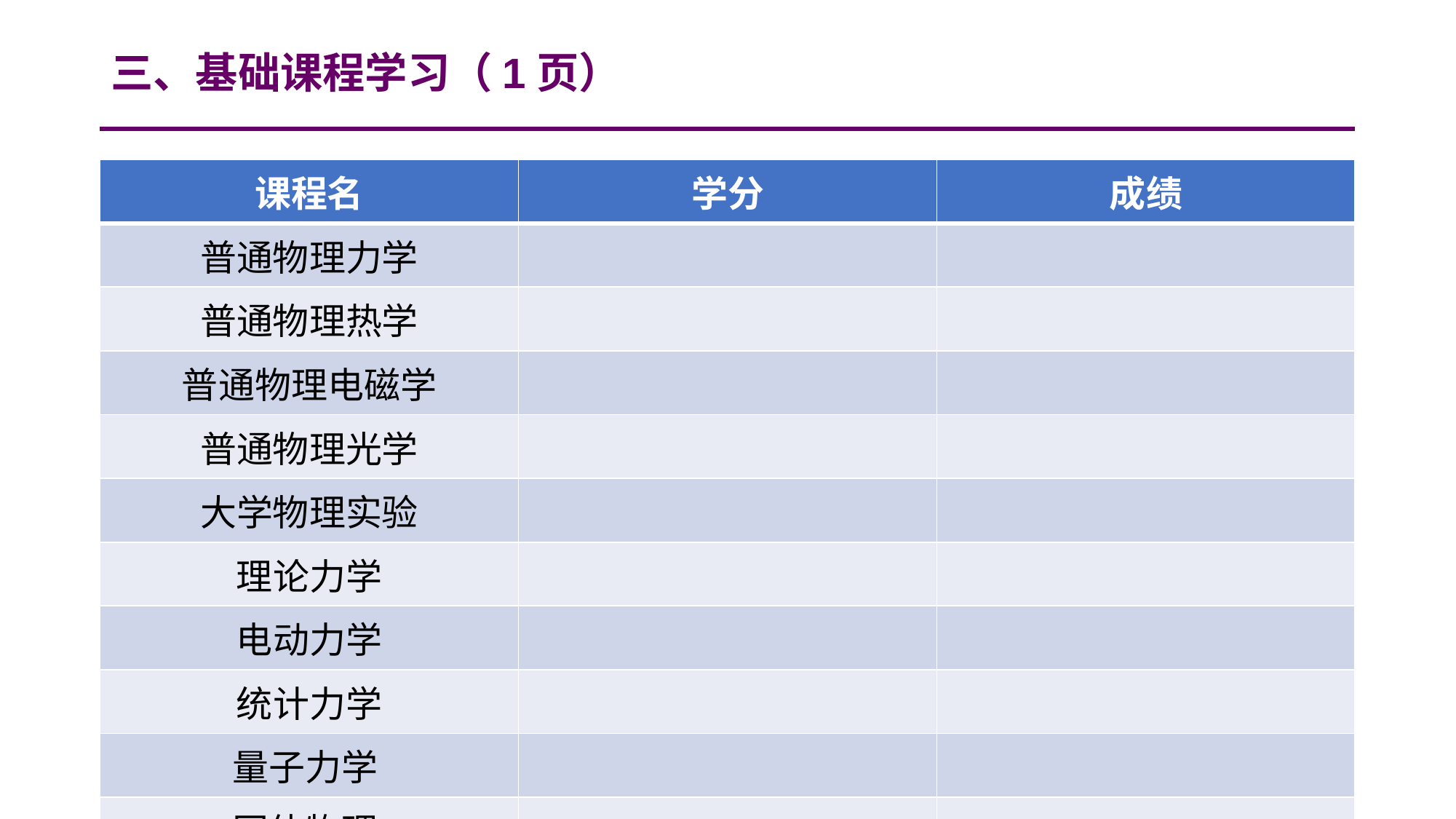

# 三、基础课程学习（1页）
| 课程名 | 学分 | 成绩 |
| --- | --- | --- |
| 普通物理力学 |  |  |
| 普通物理热学 |  |  |
| 普通物理电磁学 |  |  |
| 普通物理光学 |  |  |
| 大学物理实验 |  |  |
| 理论力学 |  |  |
| 电动力学 |  |  |
| 统计力学 |  |  |
| 量子力学 |  |  |
| 固体物理 |  |  |
| 数理方法 |  |  |